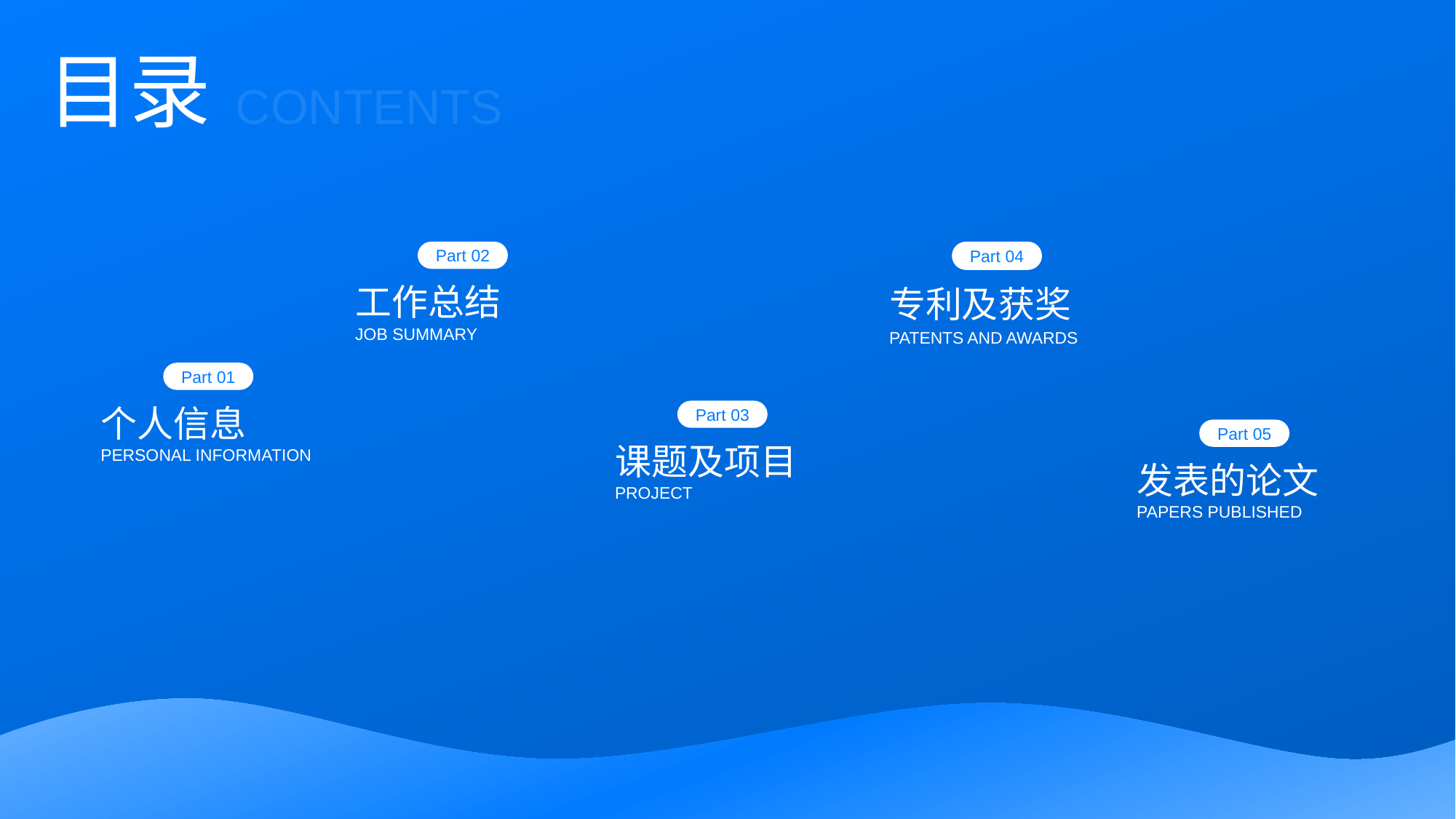

Part 02
Part 04
工作总结
专利及获奖
JOB SUMMARY
PATENTS AND AWARDS

Part 01
Part 03
个人信息
Part 05
课题及项目
PERSONAL INFORMATION
发表的论文
PROJECT
PAPERS PUBLISHED